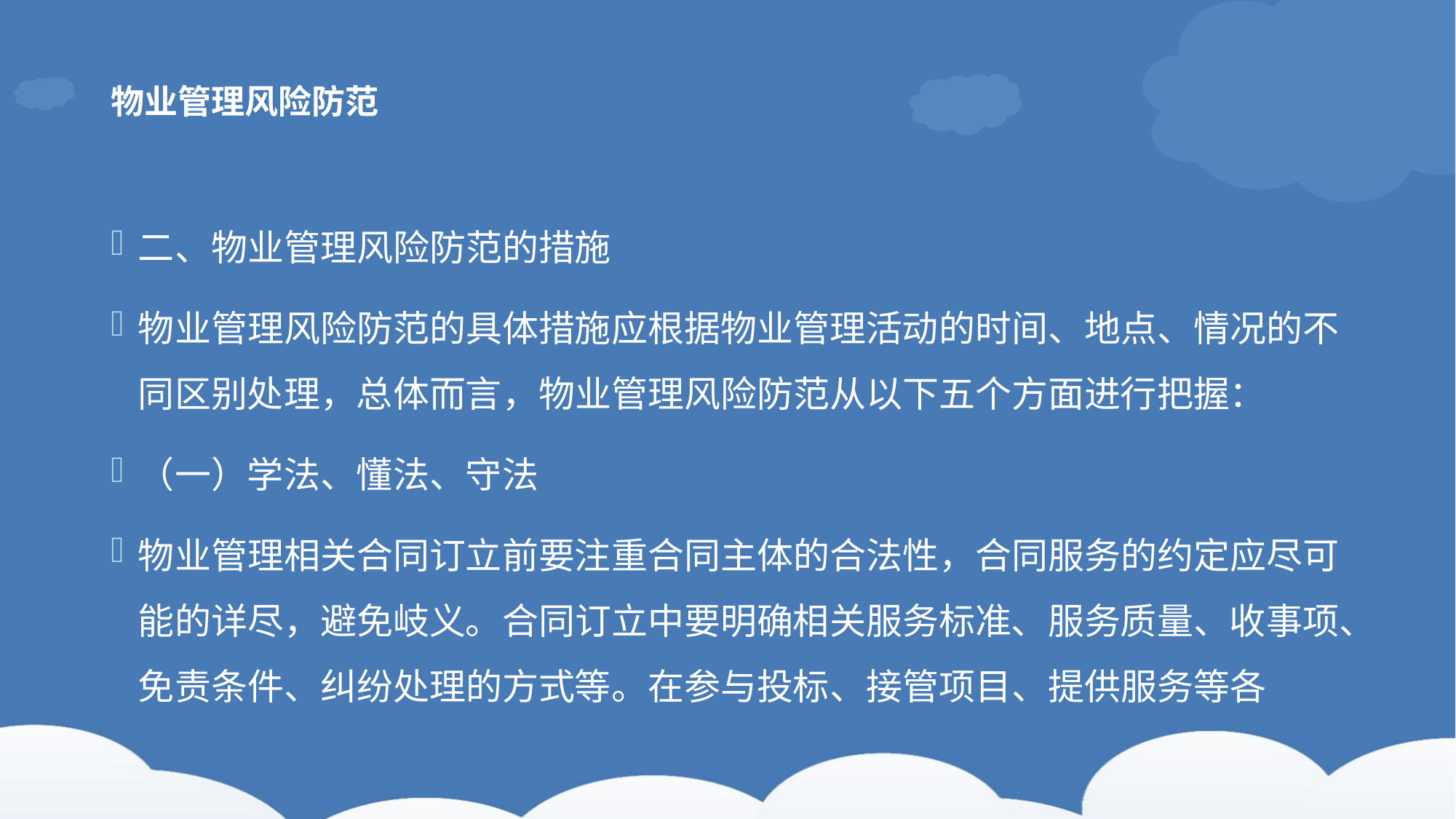

# 物业管理风险防范
二、物业管理风险防范的措施
物业管理风险防范的具体措施应根据物业管理活动的时间、地点、情况的不同区别处理，总体而言，物业管理风险防范从以下五个方面进行把握：
（一）学法、懂法、守法
物业管理相关合同订立前要注重合同主体的合法性，合同服务的约定应尽可能的详尽，避免岐义。合同订立中要明确相关服务标准、服务质量、收事项、免责条件、纠纷处理的方式等。在参与投标、接管项目、提供服务等各